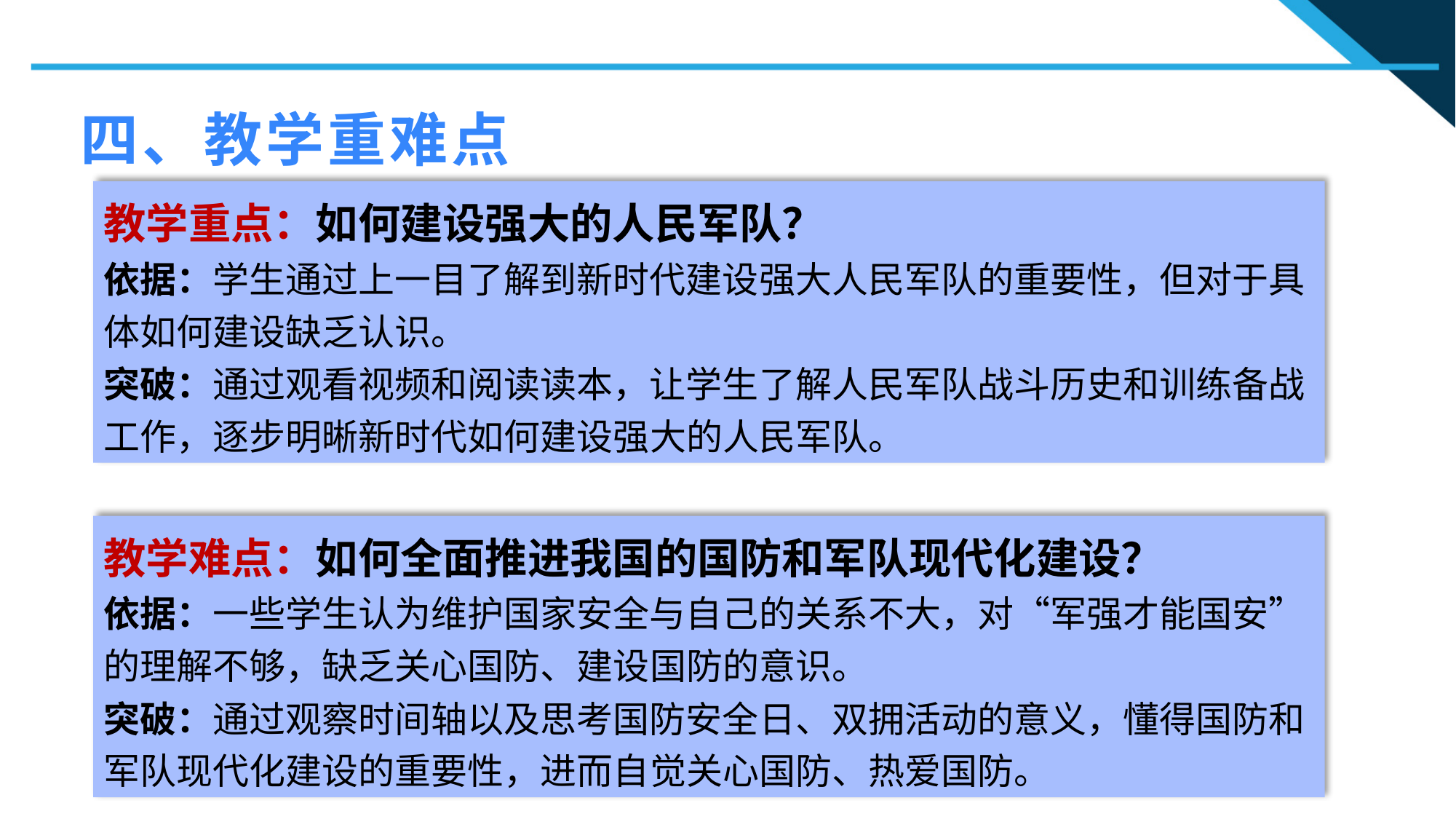

四、教学重难点
教学重点：如何建设强大的人民军队？
依据：学生通过上一目了解到新时代建设强大人民军队的重要性，但对于具体如何建设缺乏认识。
突破：通过观看视频和阅读读本，让学生了解人民军队战斗历史和训练备战工作，逐步明晰新时代如何建设强大的人民军队。
教学难点：如何全面推进我国的国防和军队现代化建设？
依据：一些学生认为维护国家安全与自己的关系不大，对“军强才能国安”的理解不够，缺乏关心国防、建设国防的意识。
突破：通过观察时间轴以及思考国防安全日、双拥活动的意义，懂得国防和军队现代化建设的重要性，进而自觉关心国防、热爱国防。